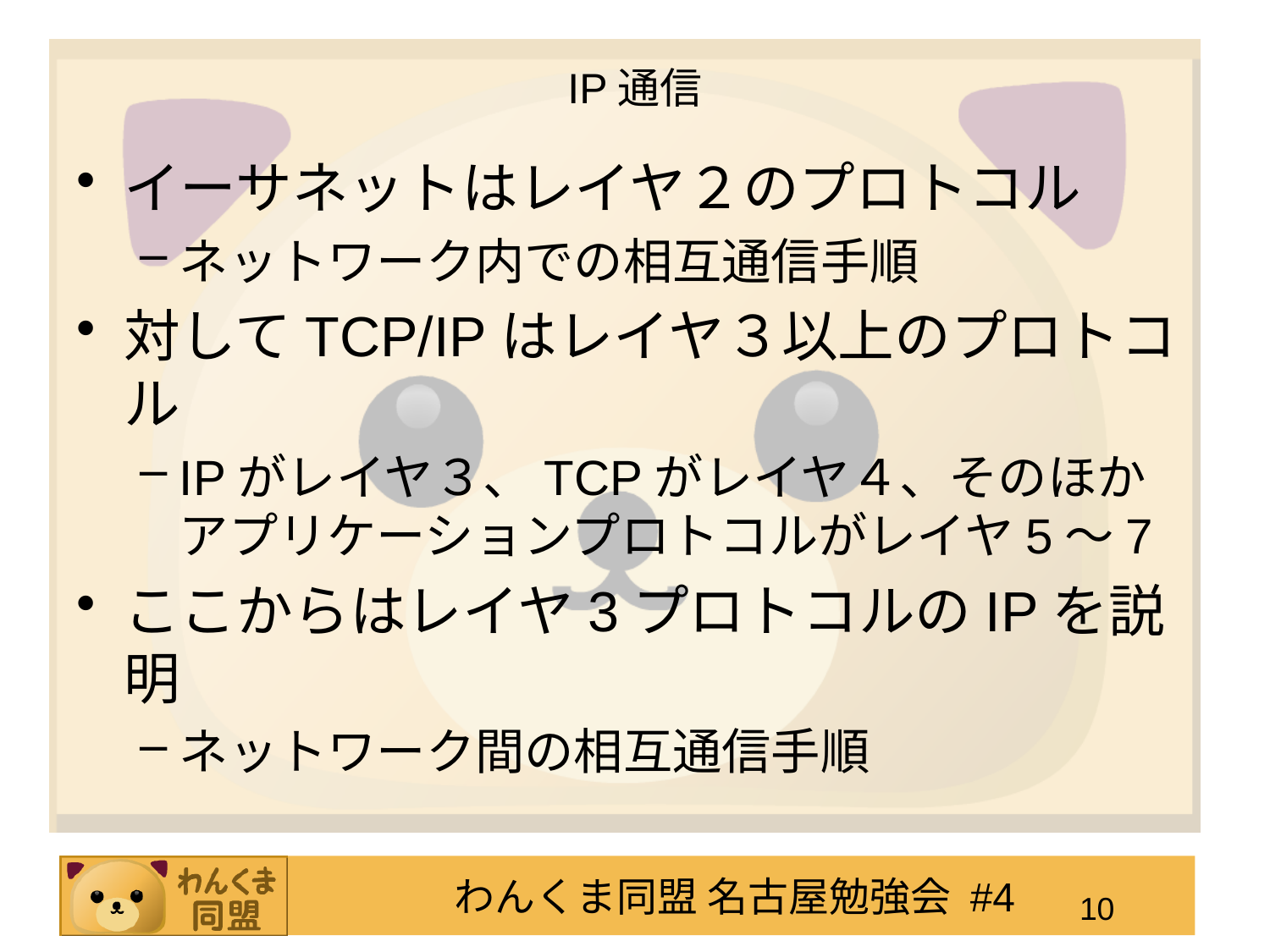

# IP通信
イーサネットはレイヤ２のプロトコル
ネットワーク内での相互通信手順
対してTCP/IPはレイヤ３以上のプロトコル
IPがレイヤ３、TCPがレイヤ４、そのほかアプリケーションプロトコルがレイヤ5～7
ここからはレイヤ3プロトコルのIPを説明
ネットワーク間の相互通信手順